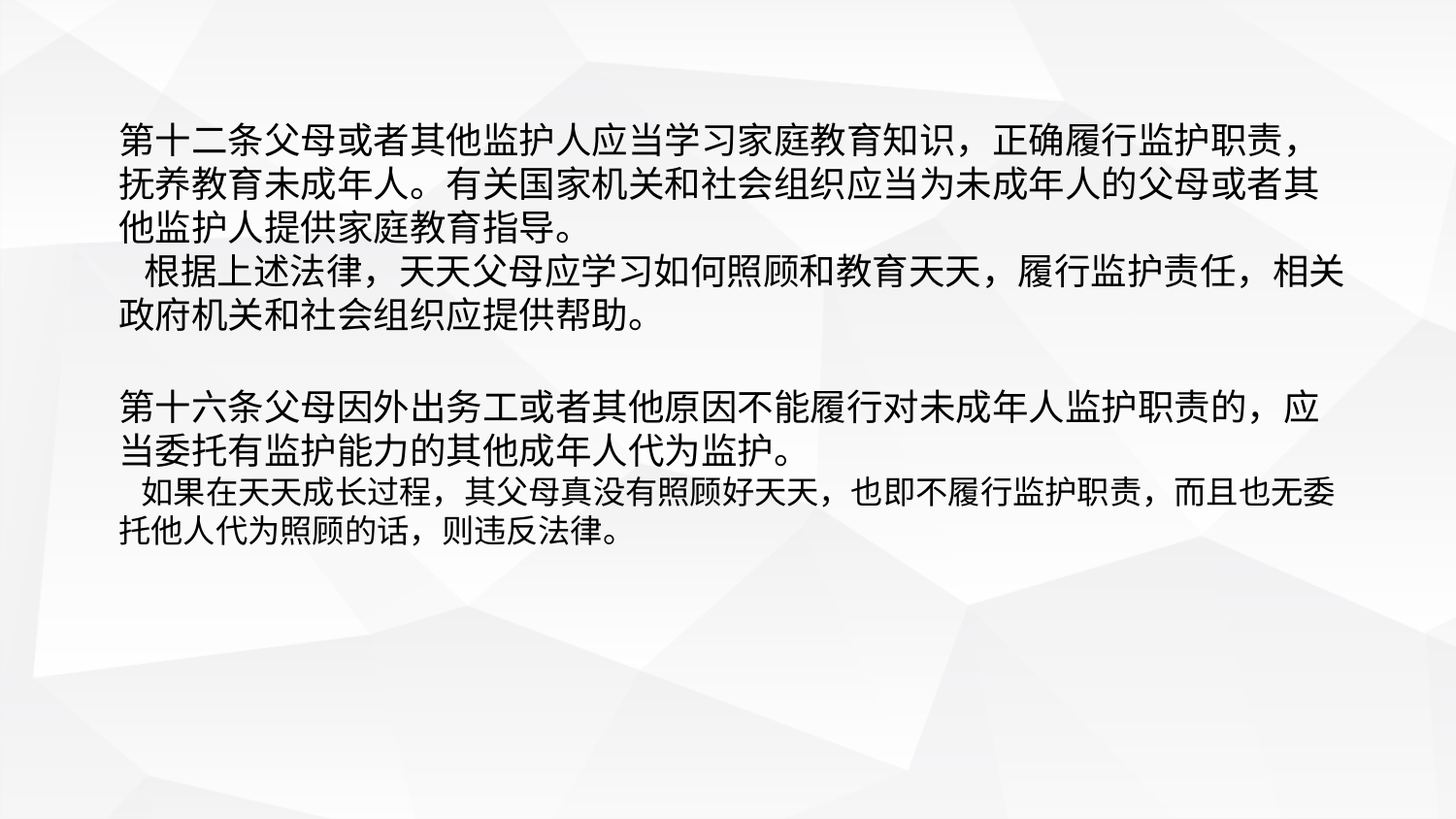

第十二条父母或者其他监护人应当学习家庭教育知识，正确履行监护职责，抚养教育未成年人。有关国家机关和社会组织应当为未成年人的父母或者其他监护人提供家庭教育指导。
  根据上述法律，天天父母应学习如何照顾和教育天天，履行监护责任，相关政府机关和社会组织应提供帮助。

第十六条父母因外出务工或者其他原因不能履行对未成年人监护职责的，应当委托有监护能力的其他成年人代为监护。
  如果在天天成长过程，其父母真没有照顾好天天，也即不履行监护职责，而且也无委托他人代为照顾的话，则违反法律。